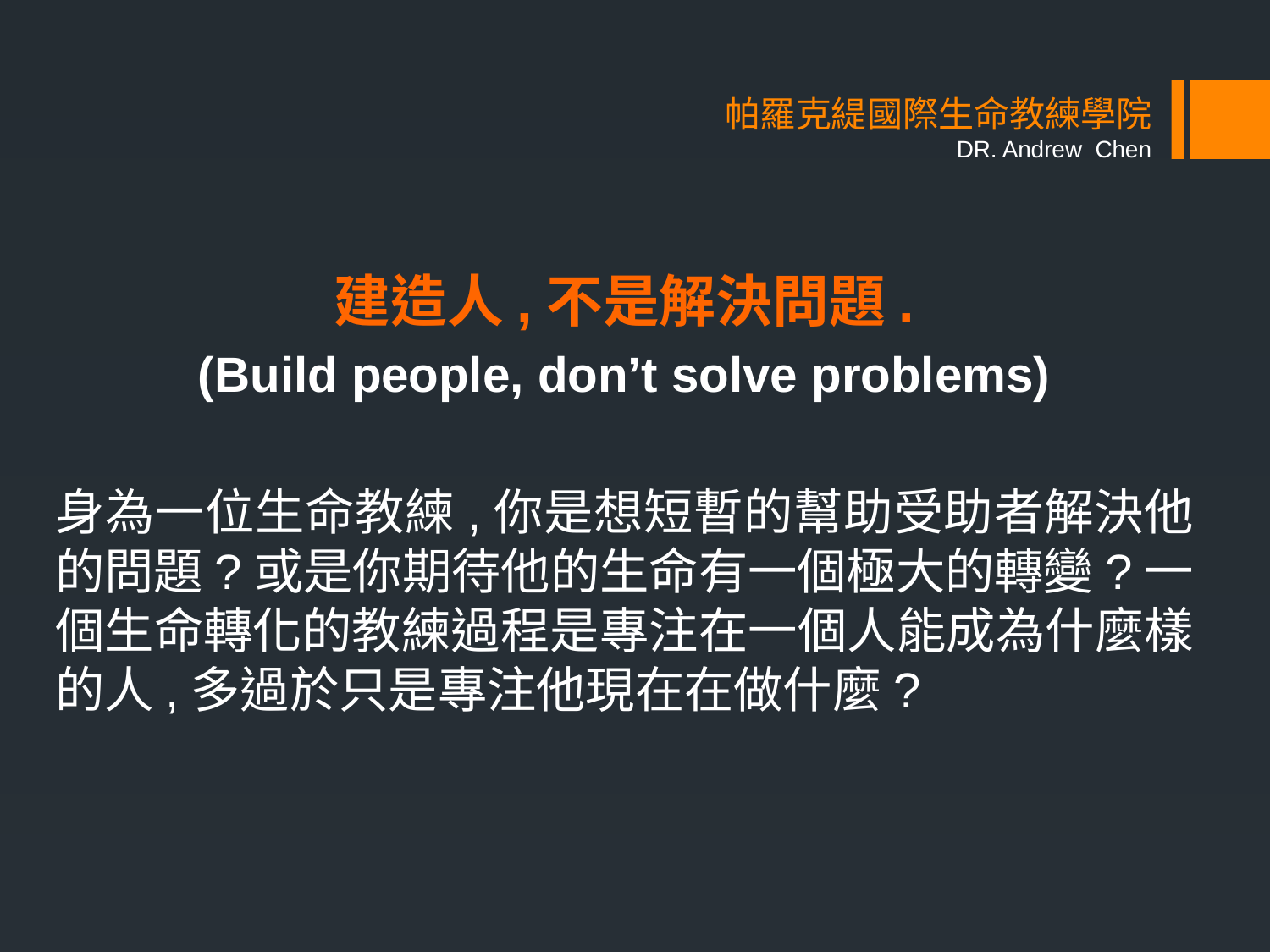

# 帕羅克緹國際生命教練學院 DR. Andrew  Chen

建造人,不是解決問題.
(Build people, don’t solve problems)

身為一位生命教練,你是想短暫的幫助受助者解決他的問題?或是你期待他的生命有一個極大的轉變?一個生命轉化的教練過程是專注在一個人能成為什麼樣的人,多過於只是專注他現在在做什麼?